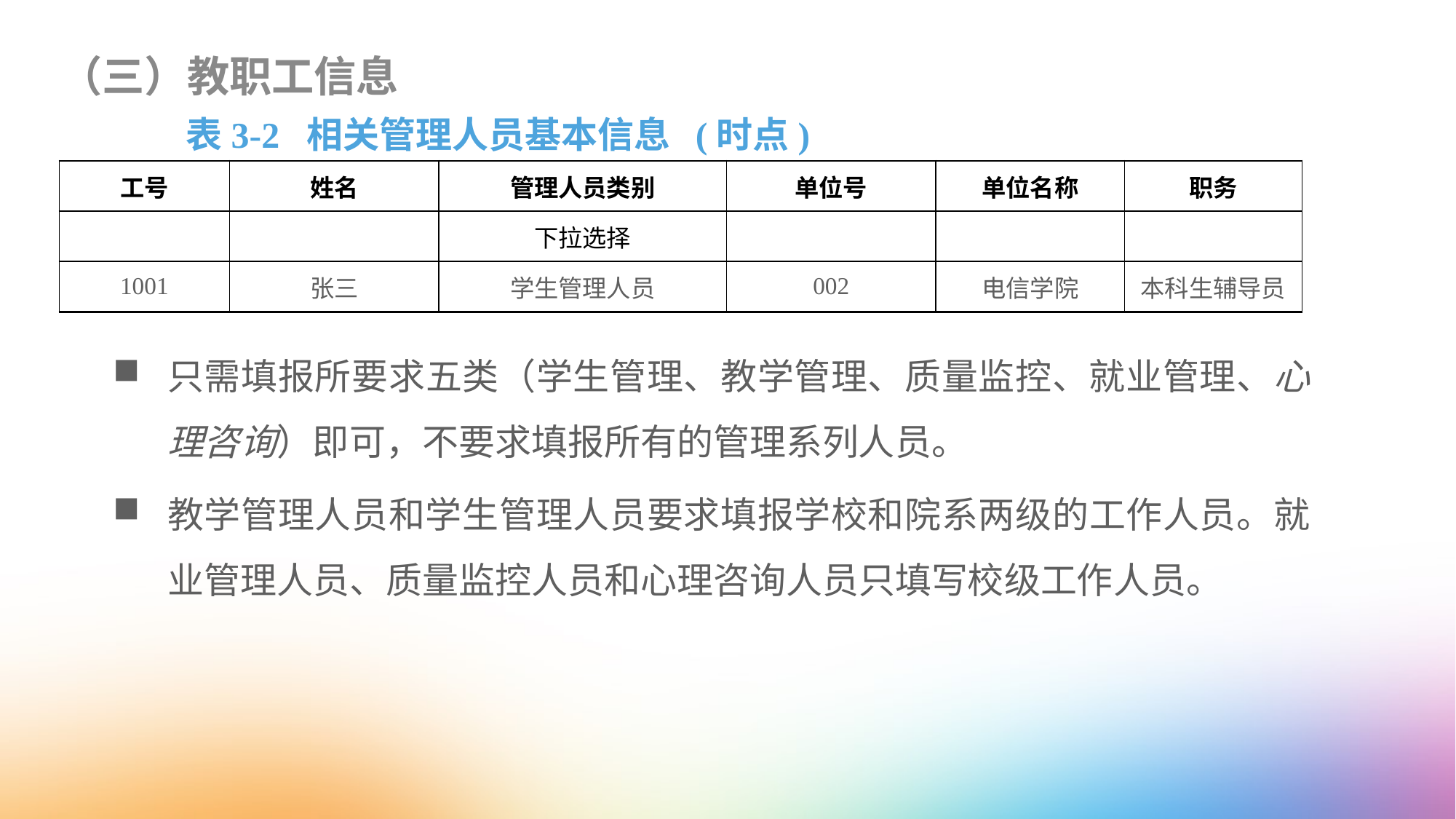

（三）教职工信息
表3-2  相关管理人员基本信息  (时点)
| 工号 | 姓名 | 管理人员类别 | 单位号 | 单位名称 | 职务 |
| --- | --- | --- | --- | --- | --- |
|  |  | 下拉选择 |  |  |  |
| 1001 | 张三 | 学生管理人员 | 002 | 电信学院 | 本科生辅导员 |
只需填报所要求五类（学生管理、教学管理、质量监控、就业管理、心理咨询）即可，不要求填报所有的管理系列人员。
教学管理人员和学生管理人员要求填报学校和院系两级的工作人员。就业管理人员、质量监控人员和心理咨询人员只填写校级工作人员。